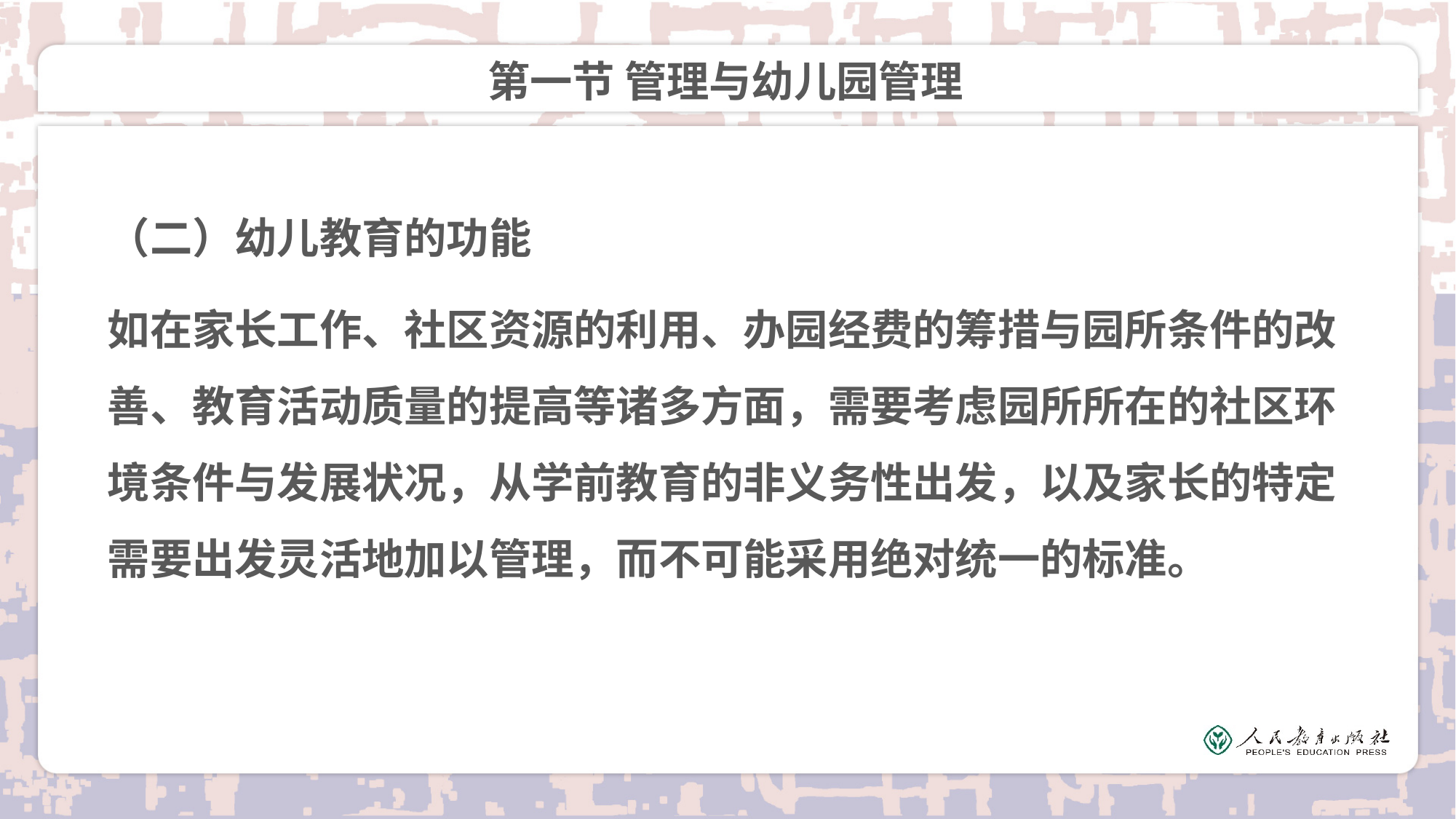

# 第一节 管理与幼儿园管理
（二）幼儿教育的功能
如在家长工作、社区资源的利用、办园经费的筹措与园所条件的改善、教育活动质量的提高等诸多方面，需要考虑园所所在的社区环境条件与发展状况，从学前教育的非义务性出发，以及家长的特定需要出发灵活地加以管理，而不可能采用绝对统一的标准。